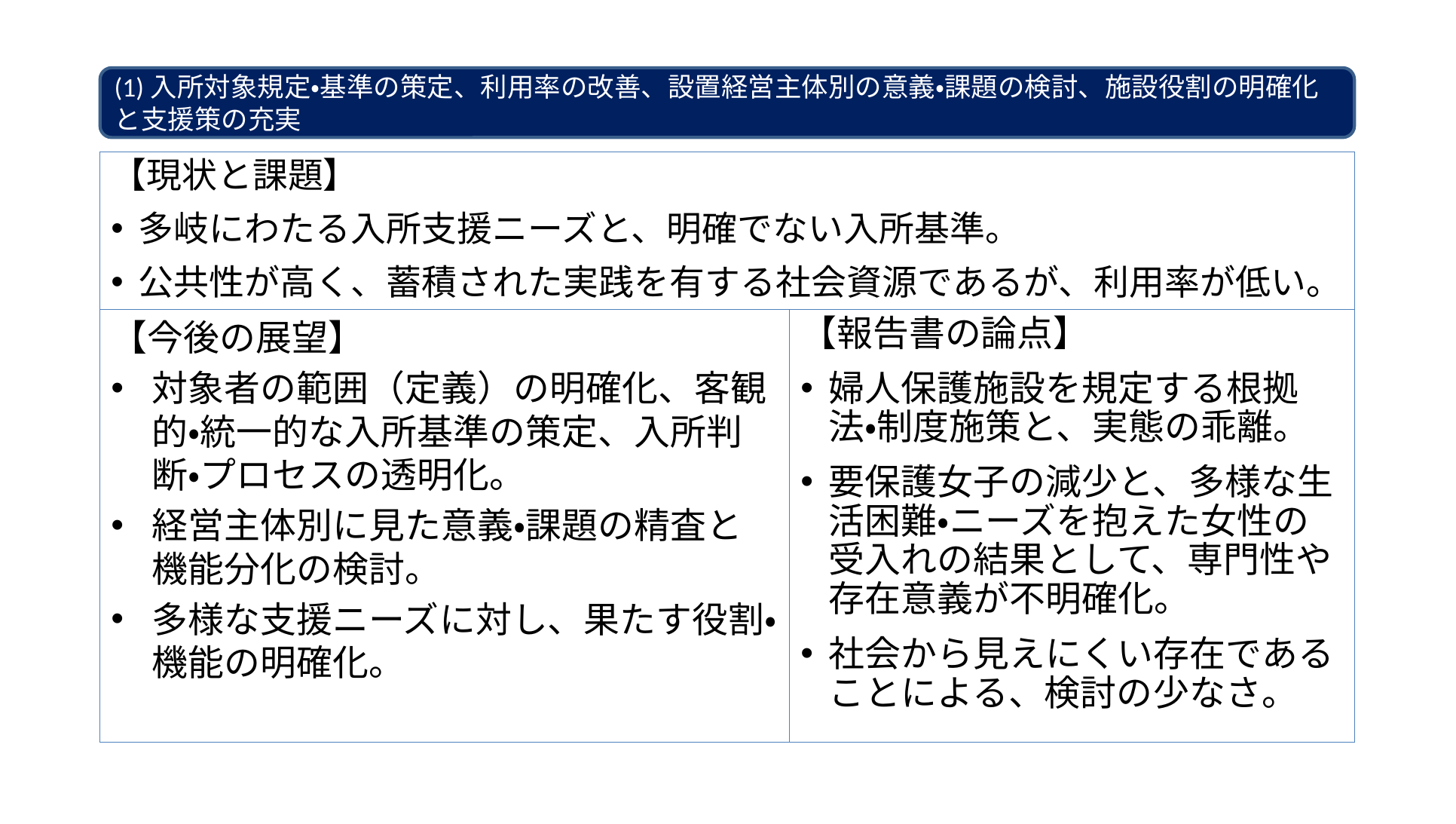

(1)入所対象規定・基準の策定、利用率の改善、設置経営主体別の意義・課題の検討、施設役割の明確化と支援策の充実
【現状と課題】
多岐にわたる入所支援ニーズと、明確でない入所基準。
公共性が高く、蓄積された実践を有する社会資源であるが、利用率が低い。
【今後の展望】
対象者の範囲（定義）の明確化、客観的・統一的な入所基準の策定、入所判断・プロセスの透明化。
経営主体別に見た意義・課題の精査と機能分化の検討。
多様な支援ニーズに対し、果たす役割・機能の明確化。
【報告書の論点】
婦人保護施設を規定する根拠法・制度施策と、実態の乖離。
要保護女子の減少と、多様な生活困難・ニーズを抱えた女性の受入れの結果として、専門性や存在意義が不明確化。
社会から見えにくい存在であることによる、検討の少なさ。